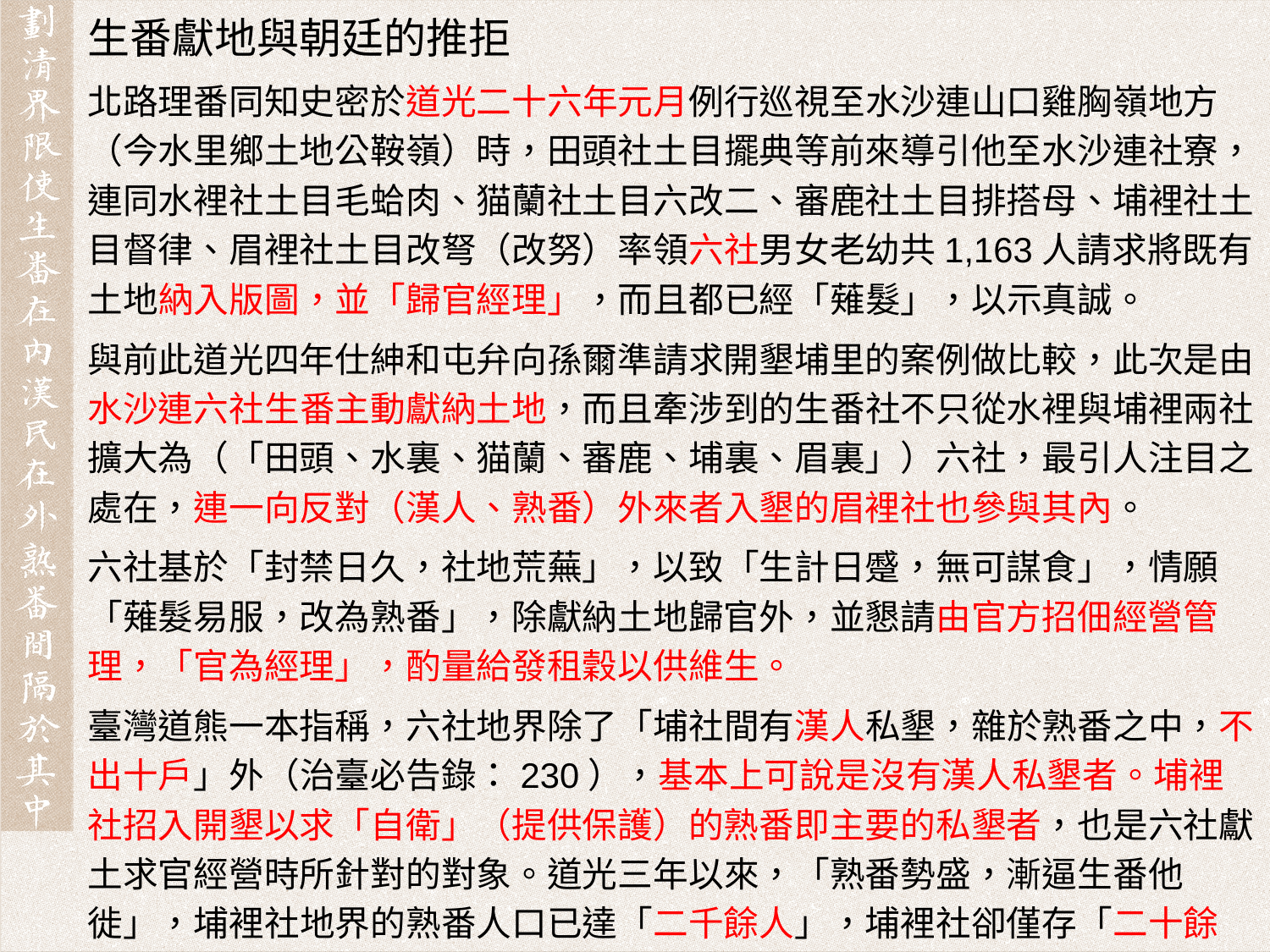

生番獻地與朝廷的推拒
北路理番同知史密於道光二十六年元月例行巡視至水沙連山口雞胸嶺地方（今水里鄉土地公鞍嶺）時，田頭社土目擺典等前來導引他至水沙連社寮，連同水裡社土目毛蛤肉、猫蘭社土目六改二、審鹿社土目排搭母、埔裡社土目督律、眉裡社土目改弩（改努）率領六社男女老幼共1,163人請求將既有土地納入版圖，並「歸官經理」，而且都已經「薙髮」，以示真誠。
與前此道光四年仕紳和屯弁向孫爾準請求開墾埔里的案例做比較，此次是由水沙連六社生番主動獻納土地，而且牽涉到的生番社不只從水裡與埔裡兩社擴大為（「田頭、水裏、猫蘭、審鹿、埔裏、眉裏」）六社，最引人注目之處在，連一向反對（漢人、熟番）外來者入墾的眉裡社也參與其內。
六社基於「封禁日久，社地荒蕪」，以致「生計日蹙，無可謀食」，情願「薙髮易服，改為熟番」，除獻納土地歸官外，並懇請由官方招佃經營管理，「官為經理」，酌量給發租穀以供維生。
臺灣道熊一本指稱，六社地界除了「埔社間有漢人私墾，雜於熟番之中，不出十戶」外（治臺必告錄：230），基本上可說是沒有漢人私墾者。埔裡社招入開墾以求「自衛」（提供保護）的熟番即主要的私墾者，也是六社獻土求官經營時所針對的對象。道光三年以來，「熟番勢盛，漸逼生番他徙」，埔裡社地界的熟番人口已達「二千餘人」，埔裡社卻僅存「二十餘口」。